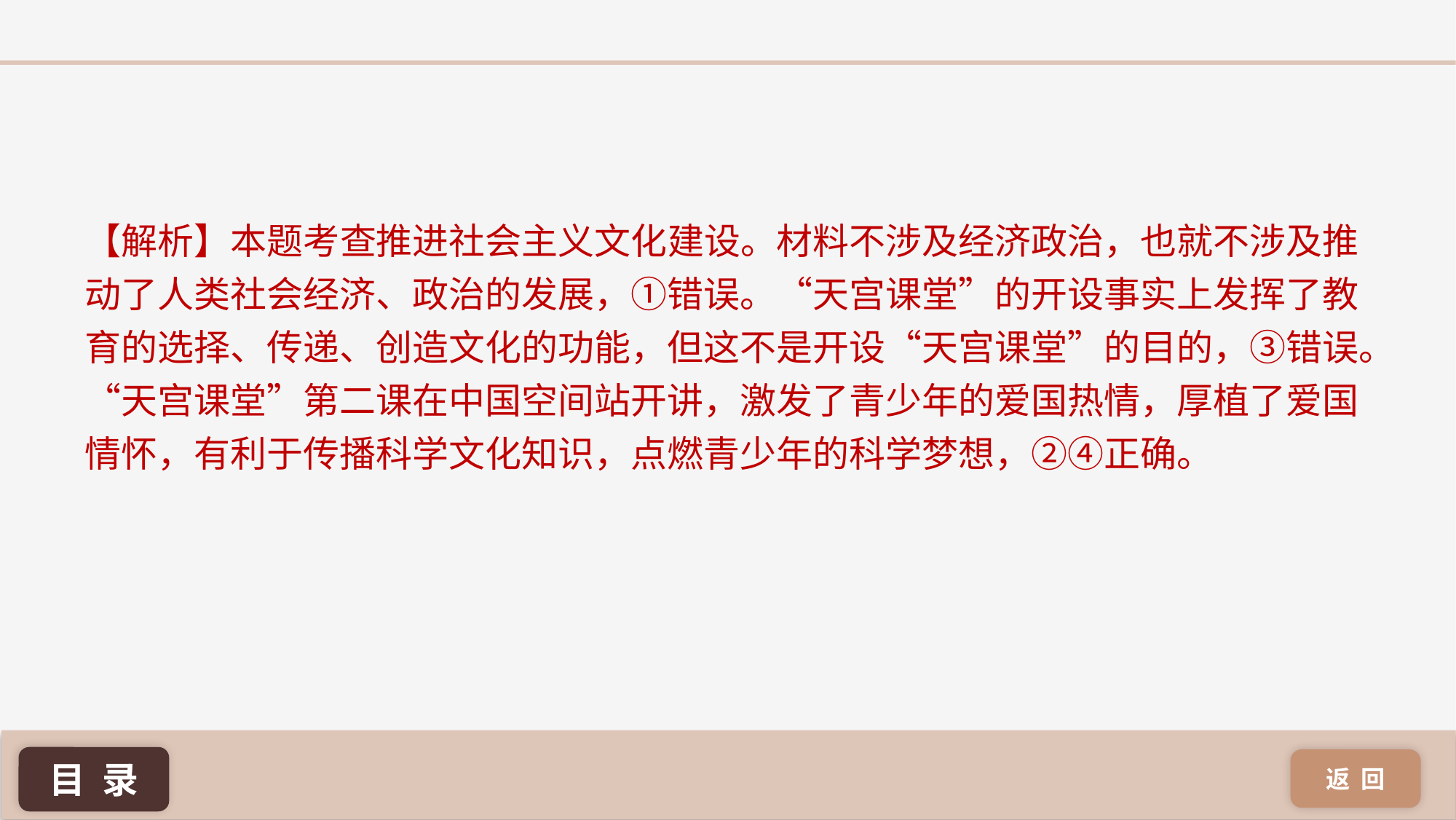

【解析】本题考查推进社会主义文化建设。材料不涉及经济政治，也就不涉及推动了人类社会经济、政治的发展，①错误。“天宫课堂”的开设事实上发挥了教育的选择、传递、创造文化的功能，但这不是开设“天宫课堂”的目的，③错误。“天宫课堂”第二课在中国空间站开讲，激发了青少年的爱国热情，厚植了爱国情怀，有利于传播科学文化知识，点燃青少年的科学梦想，②④正确。
返  回